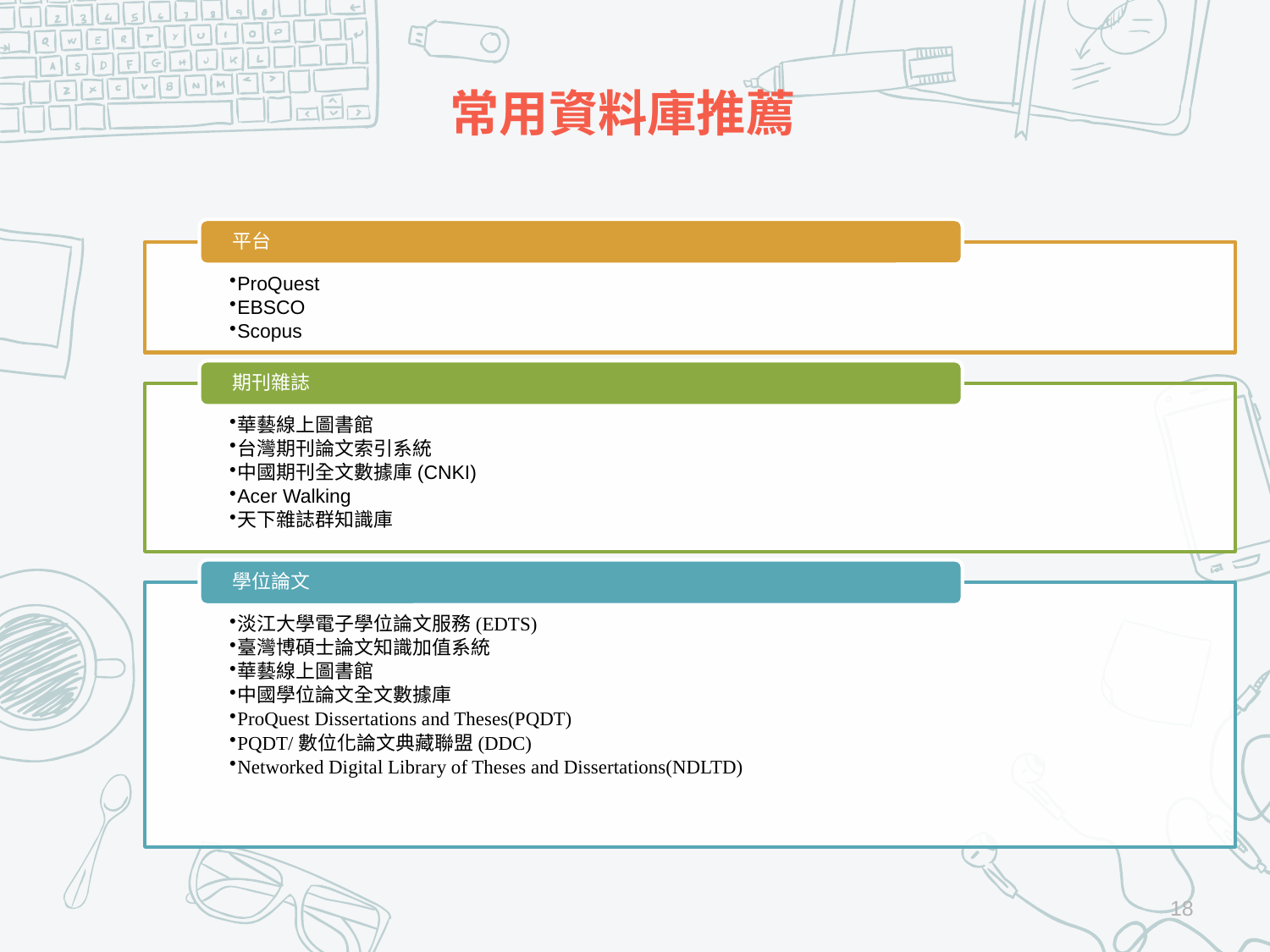

# 常用資料庫推薦
ProQuest
EBSCO
Scopus
平台
華藝線上圖書館
台灣期刊論文索引系統
中國期刊全文數據庫(CNKI)
Acer Walking
天下雜誌群知識庫
期刊雜誌
淡江大學電子學位論文服務(EDTS)
臺灣博碩士論文知識加值系統
華藝線上圖書館
中國學位論文全文數據庫
ProQuest Dissertations and Theses(PQDT)
PQDT/數位化論文典藏聯盟(DDC)
Networked Digital Library of Theses and Dissertations(NDLTD)
學位論文
18